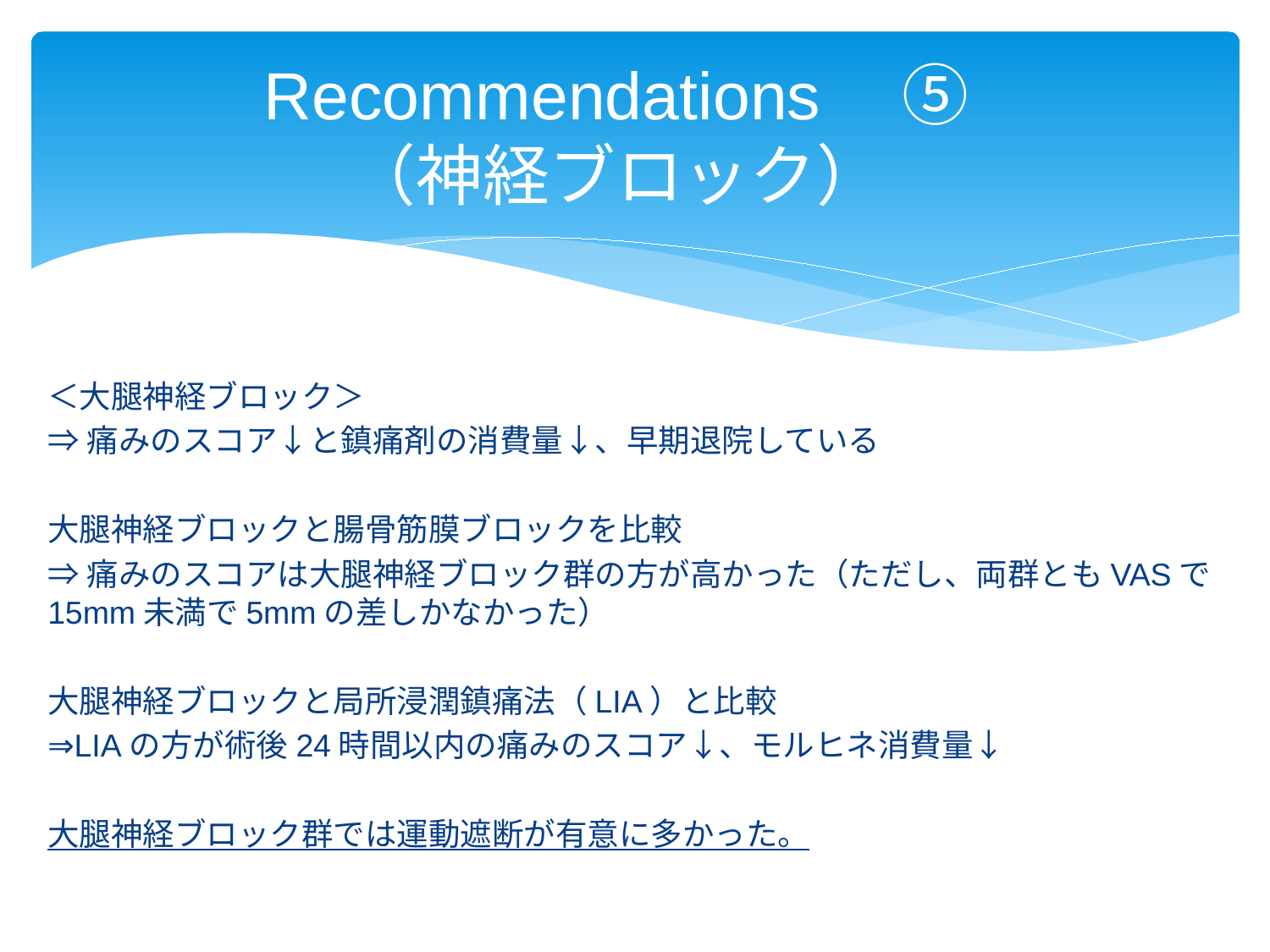

# Recommendations　⑤ （神経ブロック）
＜大腿神経ブロック＞
⇒痛みのスコア↓と鎮痛剤の消費量↓、早期退院している

大腿神経ブロックと腸骨筋膜ブロックを比較
⇒痛みのスコアは大腿神経ブロック群の方が高かった（ただし、両群ともVASで15mm未満で5mmの差しかなかった）

大腿神経ブロックと局所浸潤鎮痛法（LIA）と比較
⇒LIAの方が術後24時間以内の痛みのスコア↓、モルヒネ消費量↓

大腿神経ブロック群では運動遮断が有意に多かった。